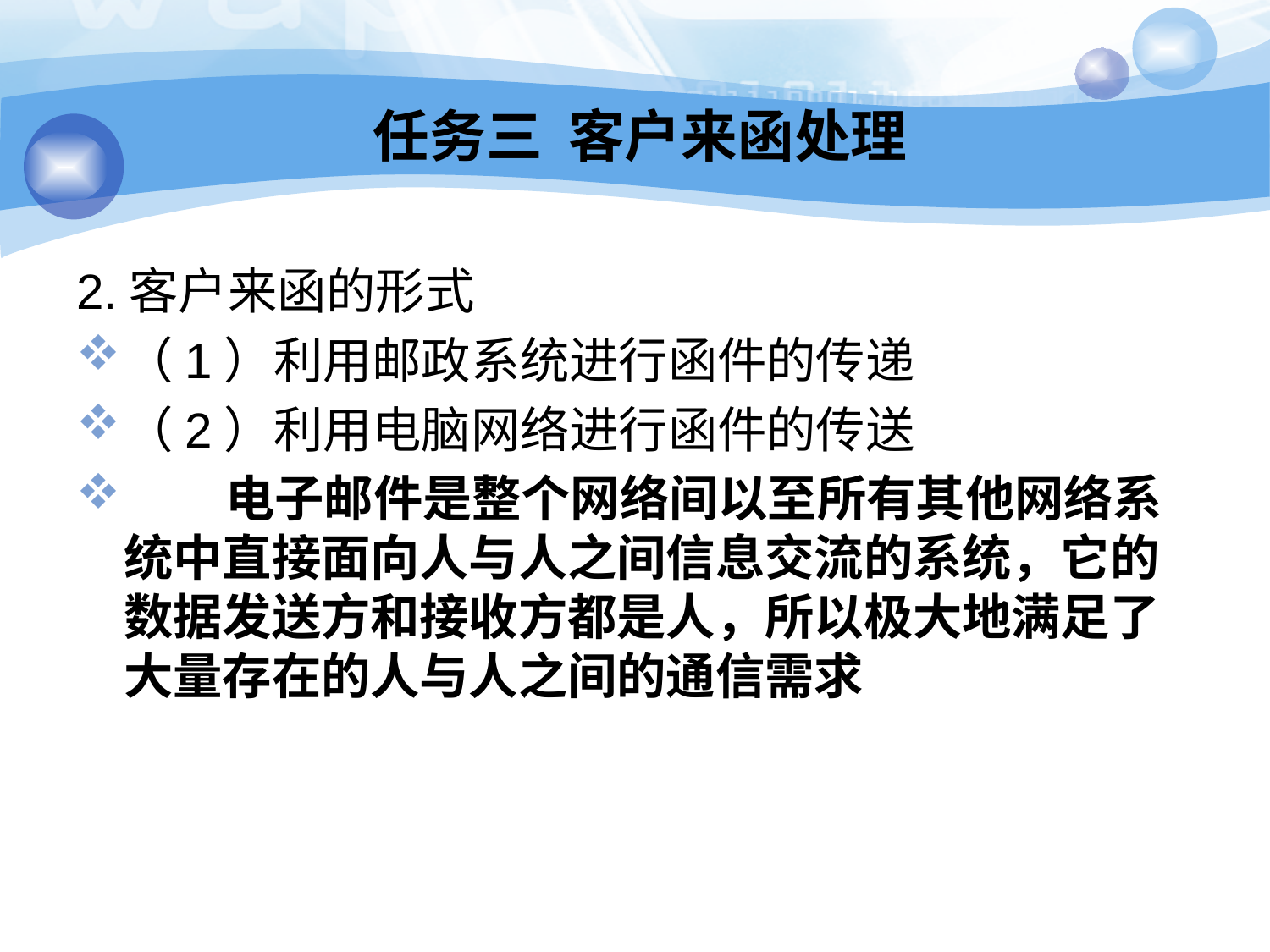

# 任务三  客户来函处理
2.客户来函的形式
（1）利用邮政系统进行函件的传递
（2）利用电脑网络进行函件的传送
        电子邮件是整个网络间以至所有其他网络系统中直接面向人与人之间信息交流的系统，它的数据发送方和接收方都是人，所以极大地满足了大量存在的人与人之间的通信需求